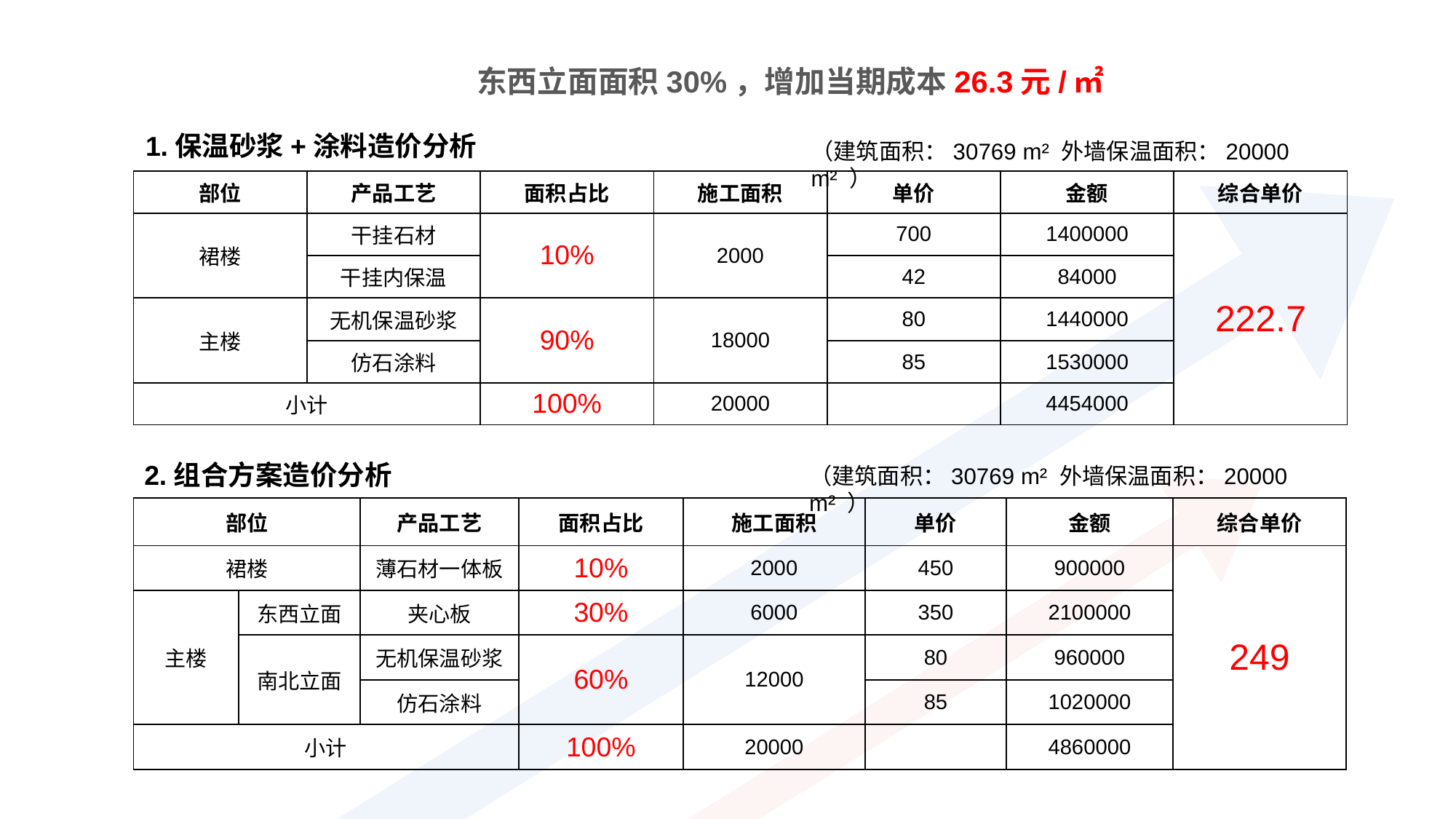

东西立面面积30%，增加当期成本26.3元/㎡
1.保温砂浆+涂料造价分析
（建筑面积：30769 m² 外墙保温面积：20000 m² ）
| 部位 | 产品工艺 | 面积占比 | 施工面积 | 单价 | 金额 | 综合单价 |
| --- | --- | --- | --- | --- | --- | --- |
| 裙楼 | 干挂石材 | 10% | 2000 | 700 | 1400000 | 222.7 |
|  | 干挂内保温 |  |  | 42 | 84000 |  |
| 主楼 | 无机保温砂浆 | 90% | 18000 | 80 | 1440000 |  |
|  | 仿石涂料 |  |  | 85 | 1530000 |  |
| 小计 |  | 100% | 20000 |  | 4454000 |  |

2.组合方案造价分析
（建筑面积：30769 m² 外墙保温面积：20000 m² ）
| 部位 |  | 产品工艺 | 面积占比 | 施工面积 | 单价 | 金额 | 综合单价 |
| --- | --- | --- | --- | --- | --- | --- | --- |
| 裙楼 |  | 薄石材一体板 | 10% | 2000 | 450 | 900000 | 249 |
| 主楼 | 东西立面 | 夹心板 | 30% | 6000 | 350 | 2100000 |  |
|  | 南北立面 | 无机保温砂浆 | 60% | 12000 | 80 | 960000 |  |
|  |  | 仿石涂料 |  |  | 85 | 1020000 |  |
| 小计 |  |  | 100% | 20000 |  | 4860000 |  |